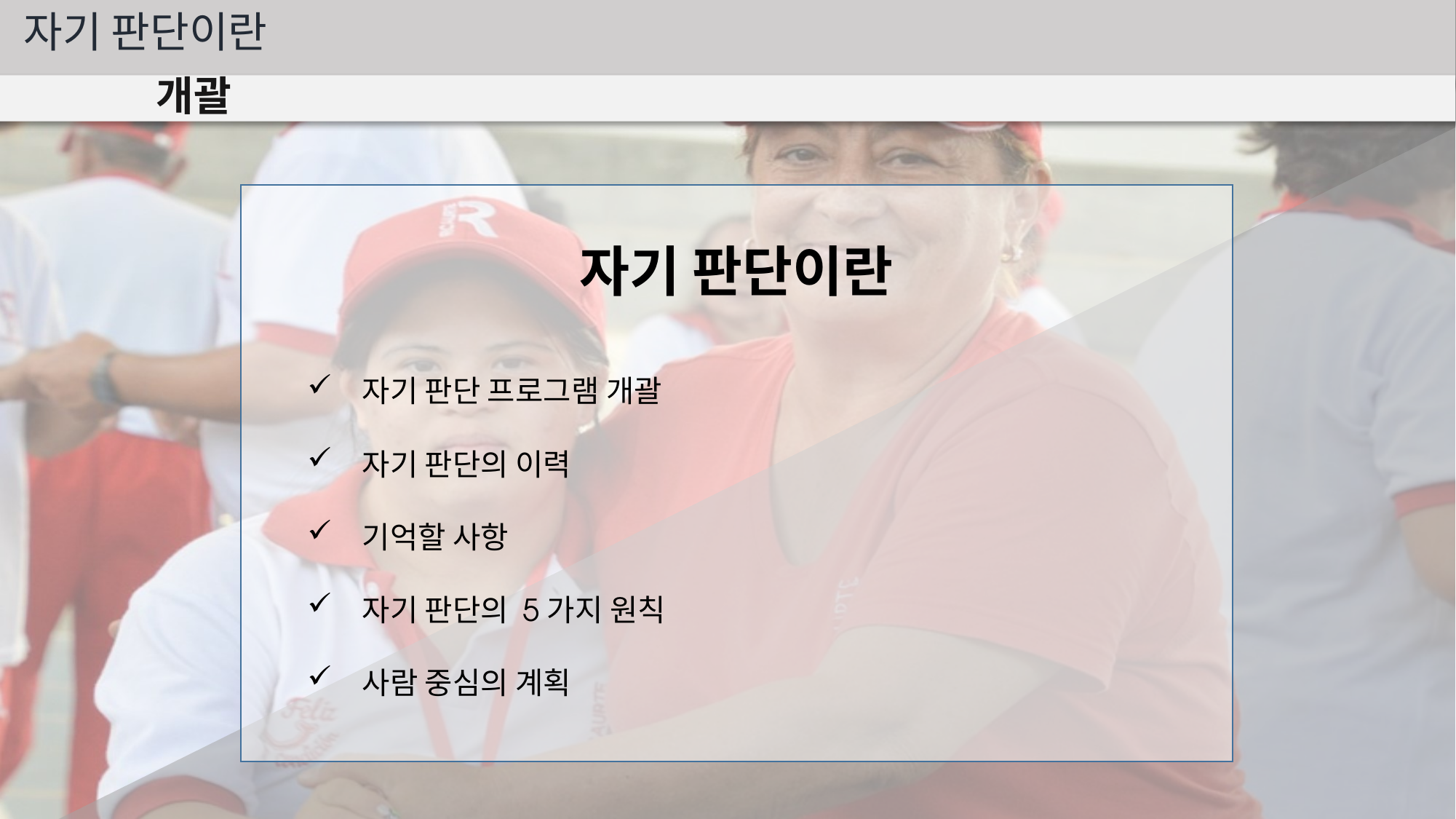

자기 판단이란
개괄

자기 판단이란
자기 판단 프로그램 개괄

자기 판단의 이력

기억할 사항

자기 판단의 5가지 원칙

사람 중심의 계획